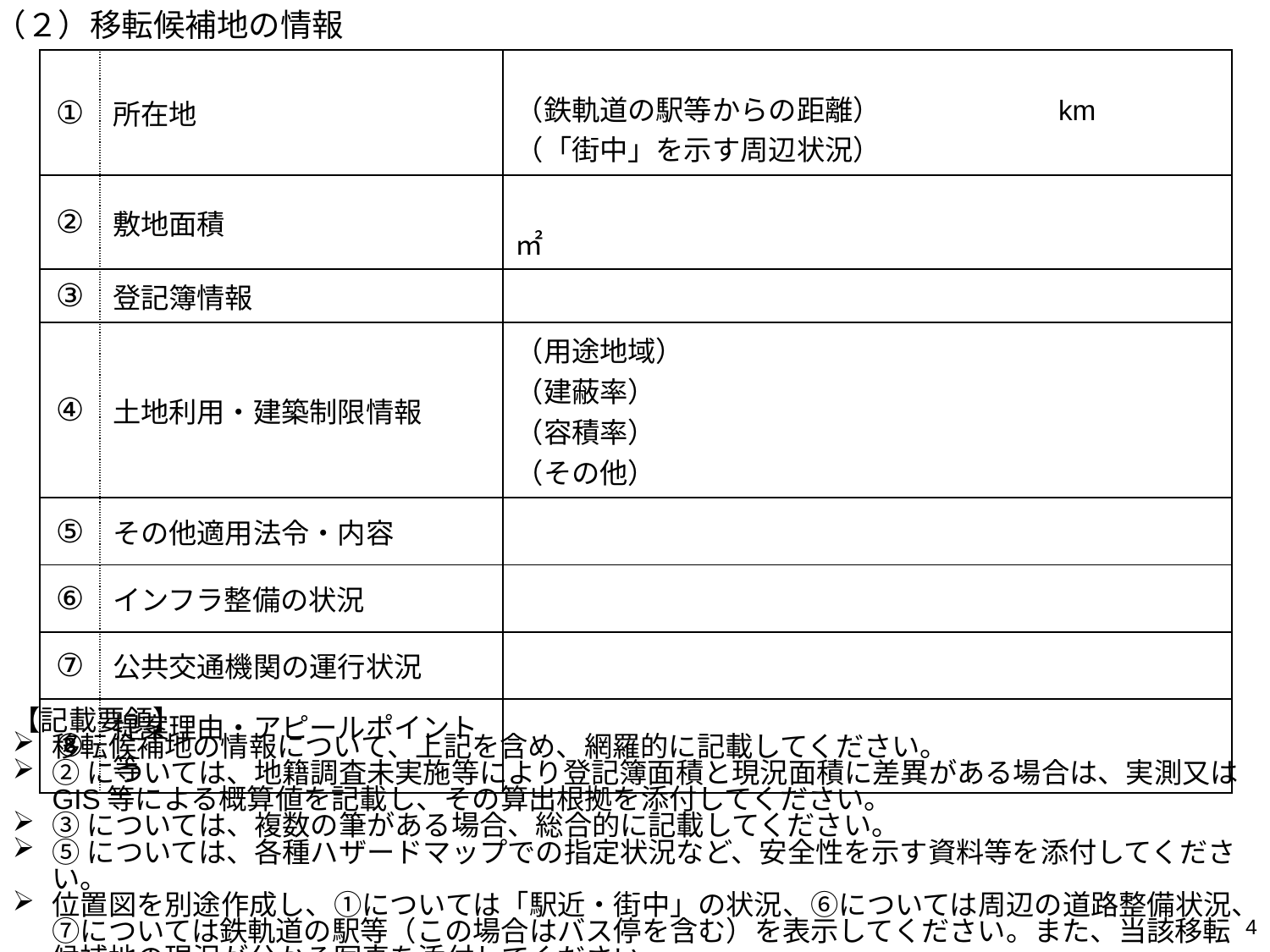

（２）移転候補地の情報
| ① | 所在地 | （鉄軌道の駅等からの距離）　　　　　　km （「街中」を示す周辺状況） |
| --- | --- | --- |
| ② | 敷地面積 | ㎡ |
| ③ | 登記簿情報 |  |
| ④ | 土地利用・建築制限情報 | （用途地域） （建蔽率） （容積率） （その他） |
| ⑤ | その他適用法令・内容 |  |
| ⑥ | インフラ整備の状況 |  |
| ⑦ | 公共交通機関の運行状況 |  |
| ⑧ | 提案理由・アピールポイント等 |  |
【記載要領】
移転候補地の情報について、上記を含め、網羅的に記載してください。
②については、地籍調査未実施等により登記簿面積と現況面積に差異がある場合は、実測又はGIS等による概算値を記載し、その算出根拠を添付してください。
③については、複数の筆がある場合、総合的に記載してください。
⑤については、各種ハザードマップでの指定状況など、安全性を示す資料等を添付してください。
位置図を別途作成し、①については「駅近・街中」の状況、⑥については周辺の道路整備状況、⑦については鉄軌道の駅等（この場合はバス停を含む）を表示してください。また、当該移転候補地の現況が分かる写真を添付してください。
4